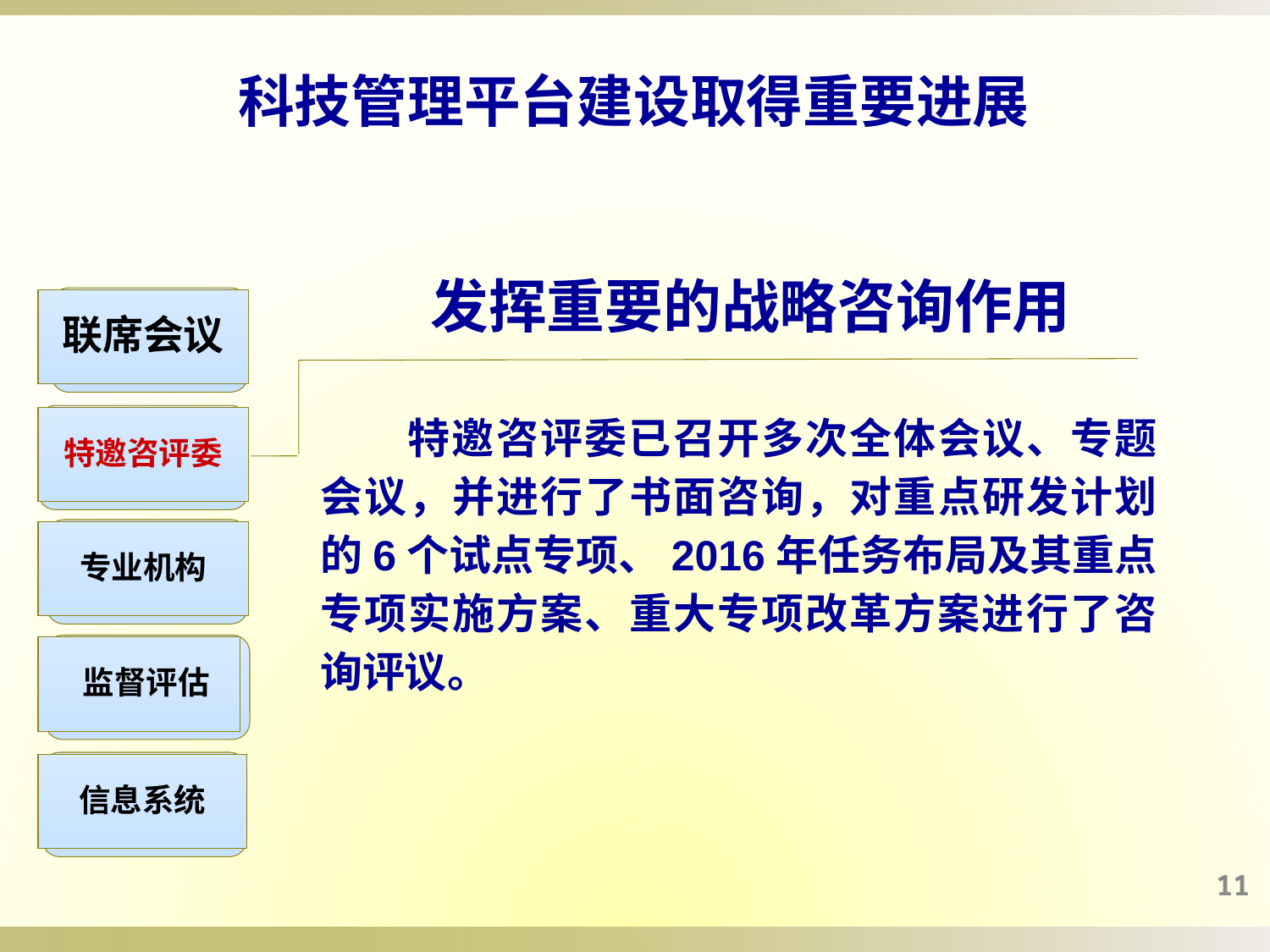

科技管理平台建设取得重要进展
发挥重要的战略咨询作用

联席会议
特邀咨评委已召开多次全体会议、专题会议，并进行了书面咨询，对重点研发计划的6个试点专项、2016年任务布局及其重点专项实施方案、重大专项改革方案进行了咨询评议。

特邀咨评委

专业机构

 监督评估

信息系统
11